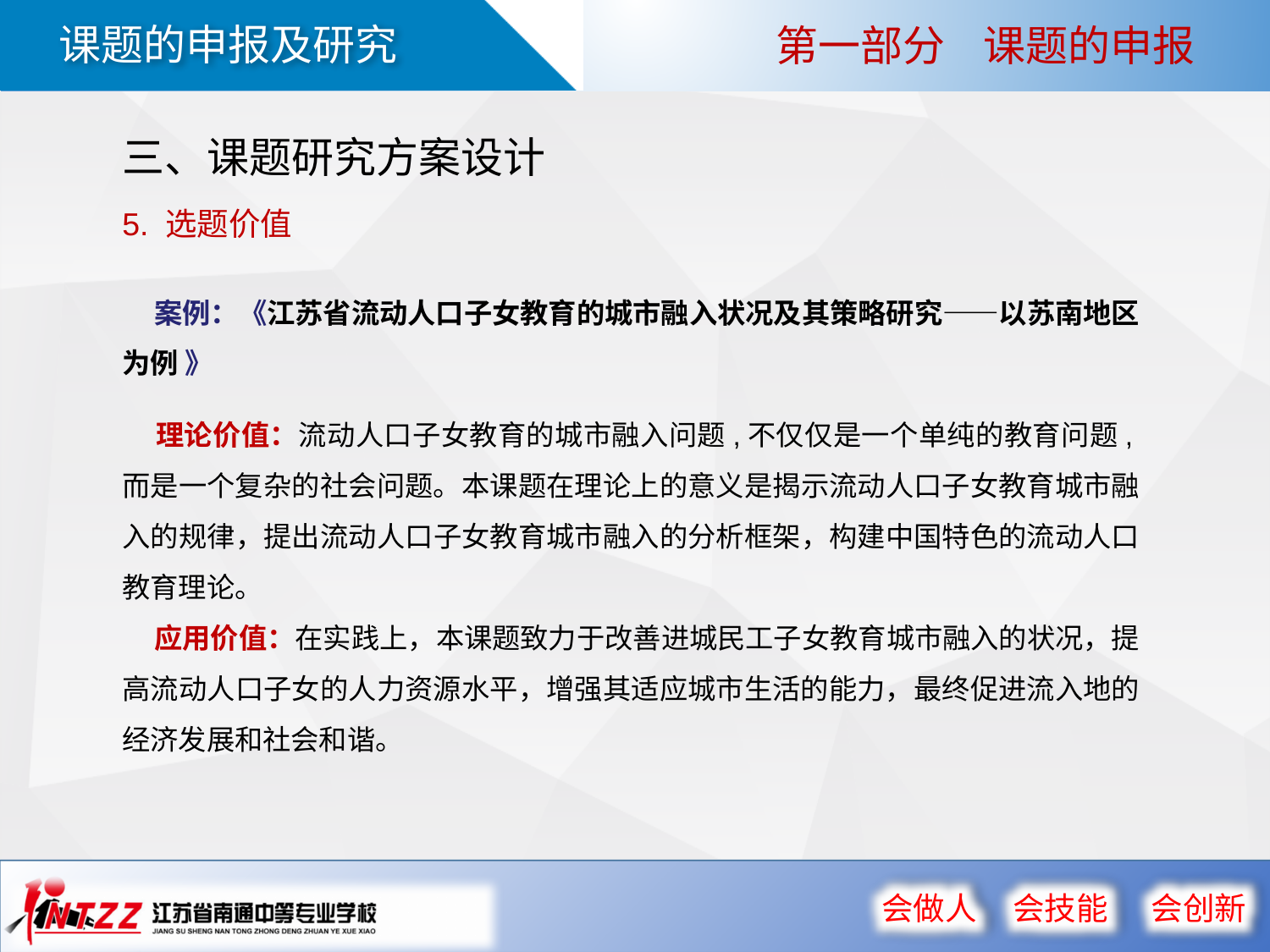

第一部分    课题的申报
三、课题研究方案设计
5. 选题价值
    案例：《江苏省流动人口子女教育的城市融入状况及其策略研究——以苏南地区为例 》
    理论价值：流动人口子女教育的城市融入问题,不仅仅是一个单纯的教育问题,而是一个复杂的社会问题。本课题在理论上的意义是揭示流动人口子女教育城市融入的规律，提出流动人口子女教育城市融入的分析框架，构建中国特色的流动人口教育理论。
    应用价值：在实践上，本课题致力于改善进城民工子女教育城市融入的状况，提高流动人口子女的人力资源水平，增强其适应城市生活的能力，最终促进流入地的经济发展和社会和谐。